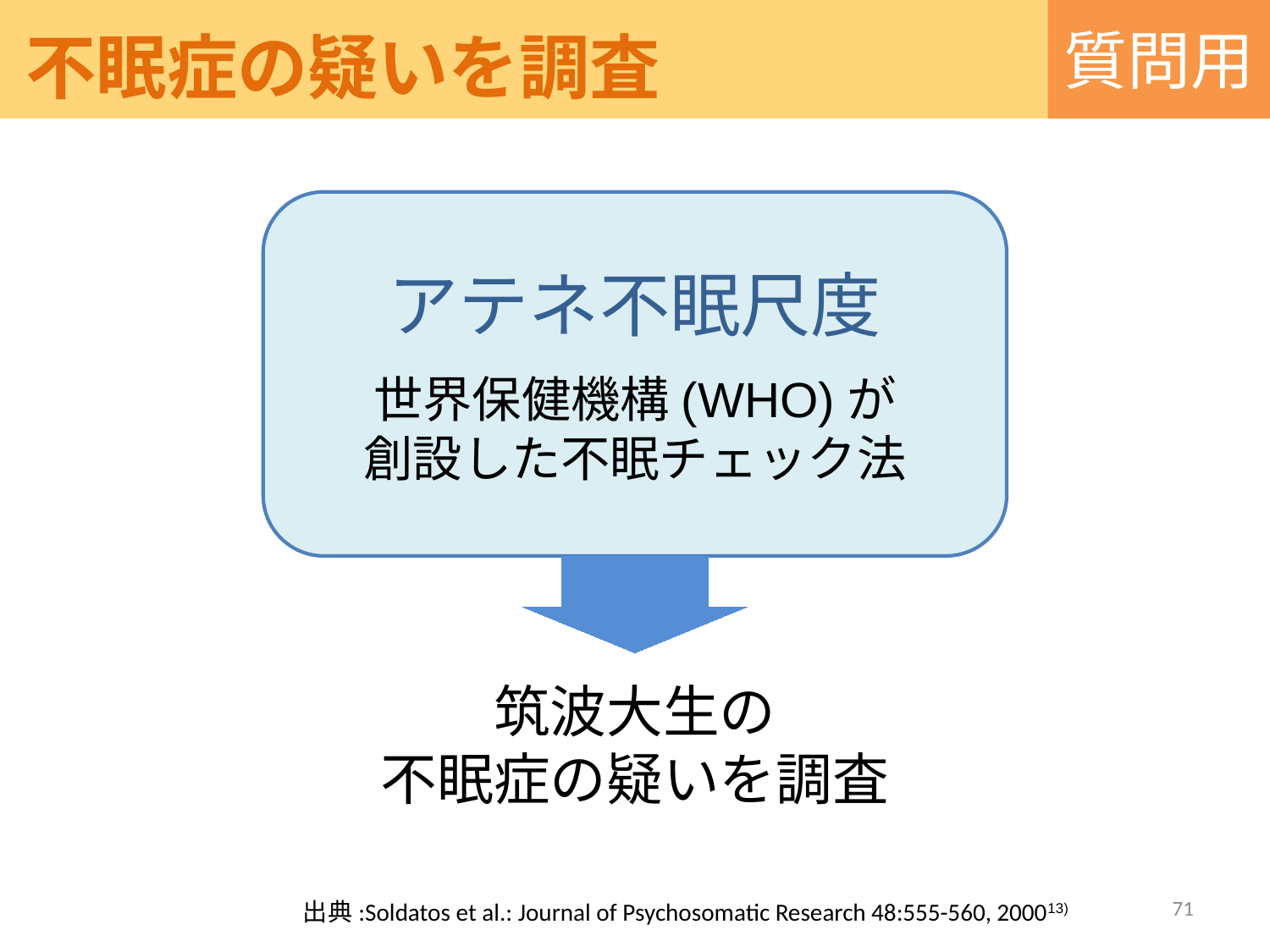

質問用

不眠症の疑いを調査
アテネ不眠尺度

世界保健機構(WHO)が
創設した不眠チェック法

筑波大生の
不眠症の疑いを調査
71
出典:Soldatos et al.: Journal of Psychosomatic Research 48:555-560, 200013)